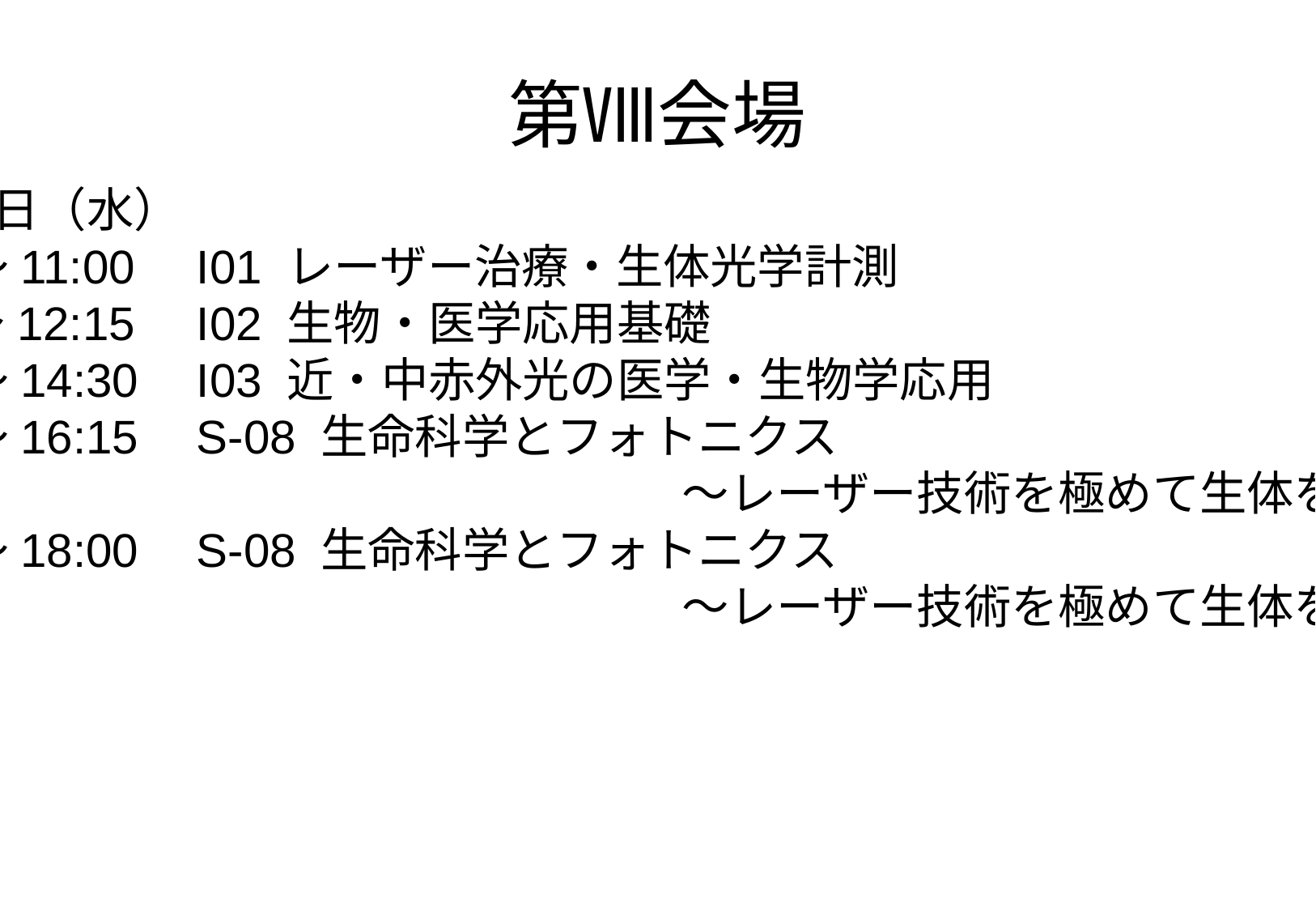

# 第Ⅷ会場
1月18日（水）
10:00～11:00	I01 レーザー治療・生体光学計測
11:15～12:15	I02 生物・医学応用基礎
13:30～14:30	I03 近・中赤外光の医学・生物学応用
14:45～16:15	S-08 生命科学とフォトニクス
							～レーザー技術を極めて生体をみる～
16:30～18:00	S-08 生命科学とフォトニクス
							～レーザー技術を極めて生体をみる～